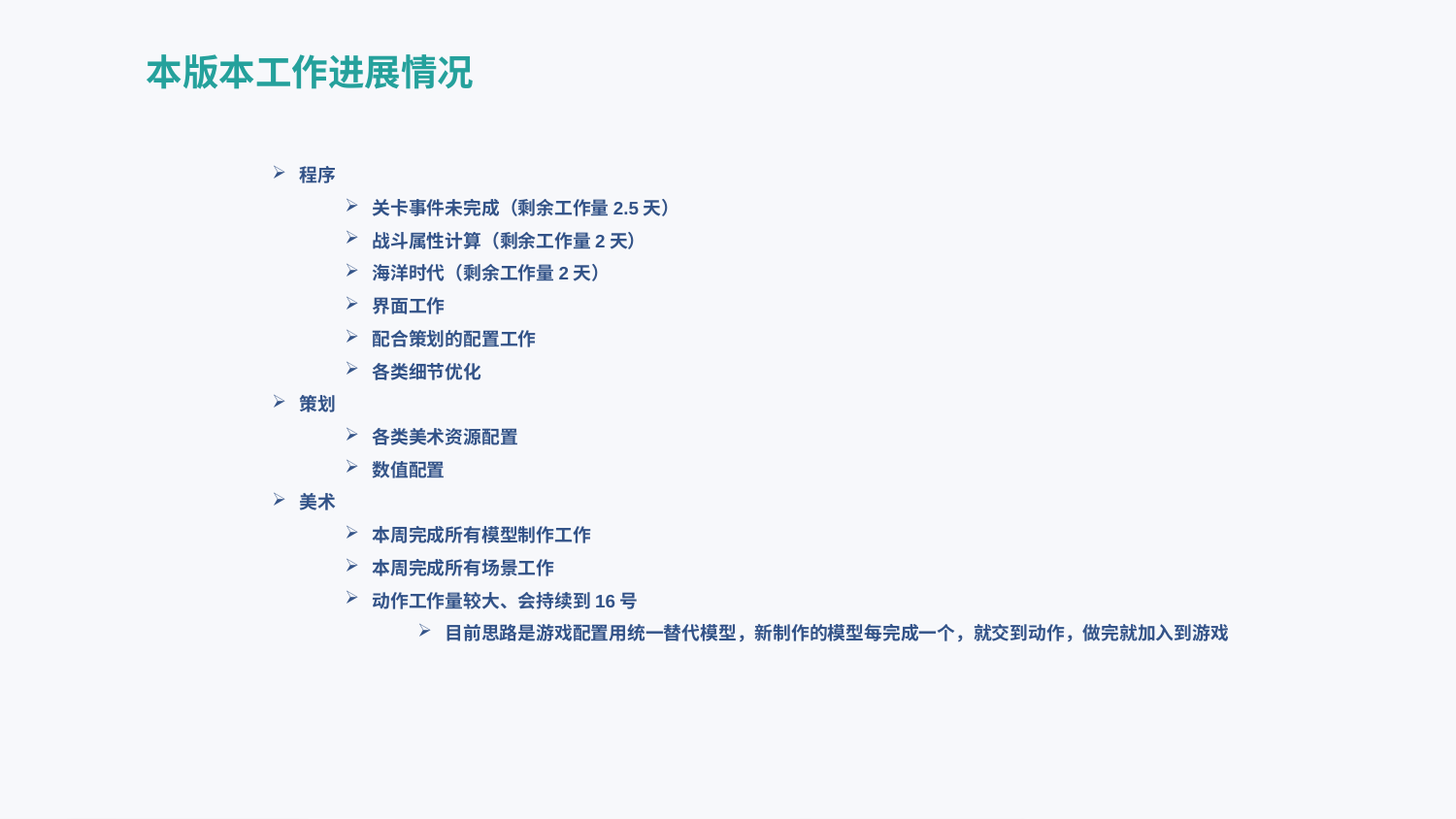

本版本工作进展情况
程序
关卡事件未完成（剩余工作量2.5天）
战斗属性计算（剩余工作量2天）
海洋时代（剩余工作量2天）
界面工作
配合策划的配置工作
各类细节优化
策划
各类美术资源配置
数值配置
美术
本周完成所有模型制作工作
本周完成所有场景工作
动作工作量较大、会持续到16号
目前思路是游戏配置用统一替代模型，新制作的模型每完成一个，就交到动作，做完就加入到游戏